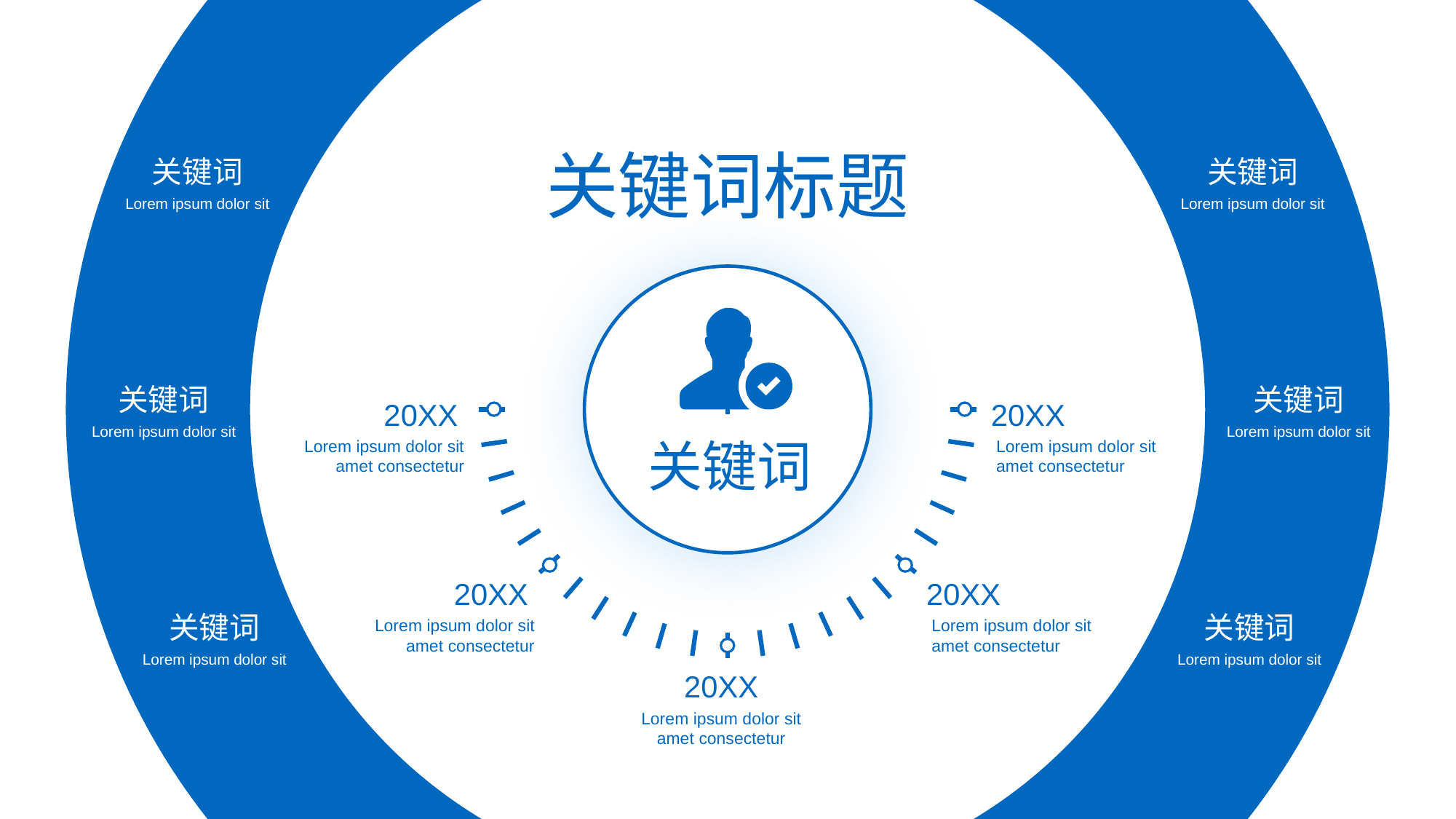

关键词标题
关键词
Lorem ipsum dolor sit
关键词
Lorem ipsum dolor sit

关键词
Lorem ipsum dolor sit
关键词
Lorem ipsum dolor sit
20XX
20XX

Lorem ipsum dolor sit amet consectetur
Lorem ipsum dolor sit amet consectetur
关键词

20XX
20XX
关键词
Lorem ipsum dolor sit
关键词
Lorem ipsum dolor sit
Lorem ipsum dolor sit amet consectetur
Lorem ipsum dolor sit amet consectetur

20XX
Lorem ipsum dolor sit amet consectetur